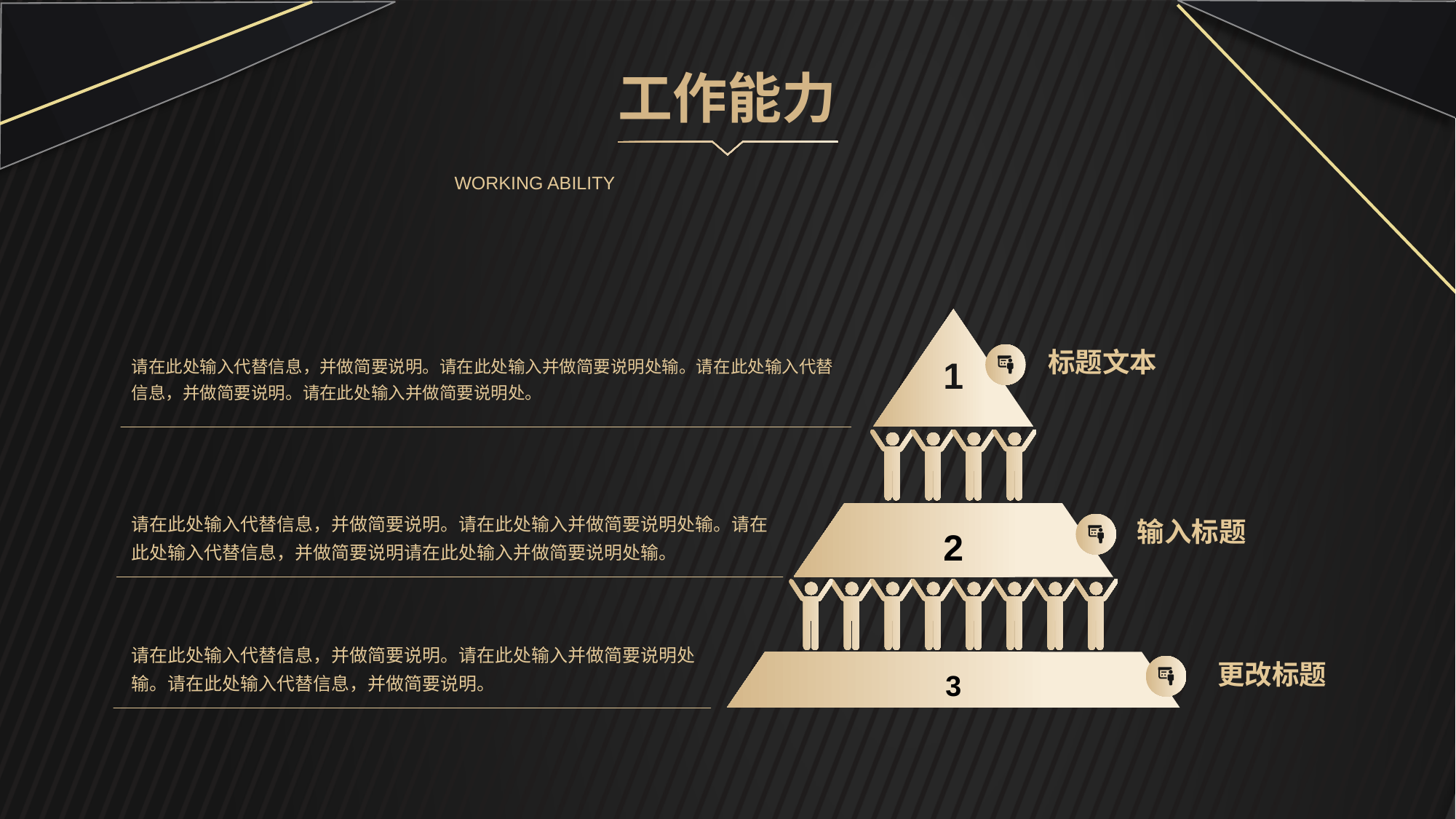

工作能力
Working ability
1
标题文本
请在此处输入代替信息，并做简要说明。请在此处输入并做简要说明处输。请在此处输入代替信息，并做简要说明。请在此处输入并做简要说明处。

请在此处输入代替信息，并做简要说明。请在此处输入并做简要说明处输。请在此处输入代替信息，并做简要说明请在此处输入并做简要说明处输。

2
输入标题

请在此处输入代替信息，并做简要说明。请在此处输入并做简要说明处输。请在此处输入代替信息，并做简要说明。
更改标题
3